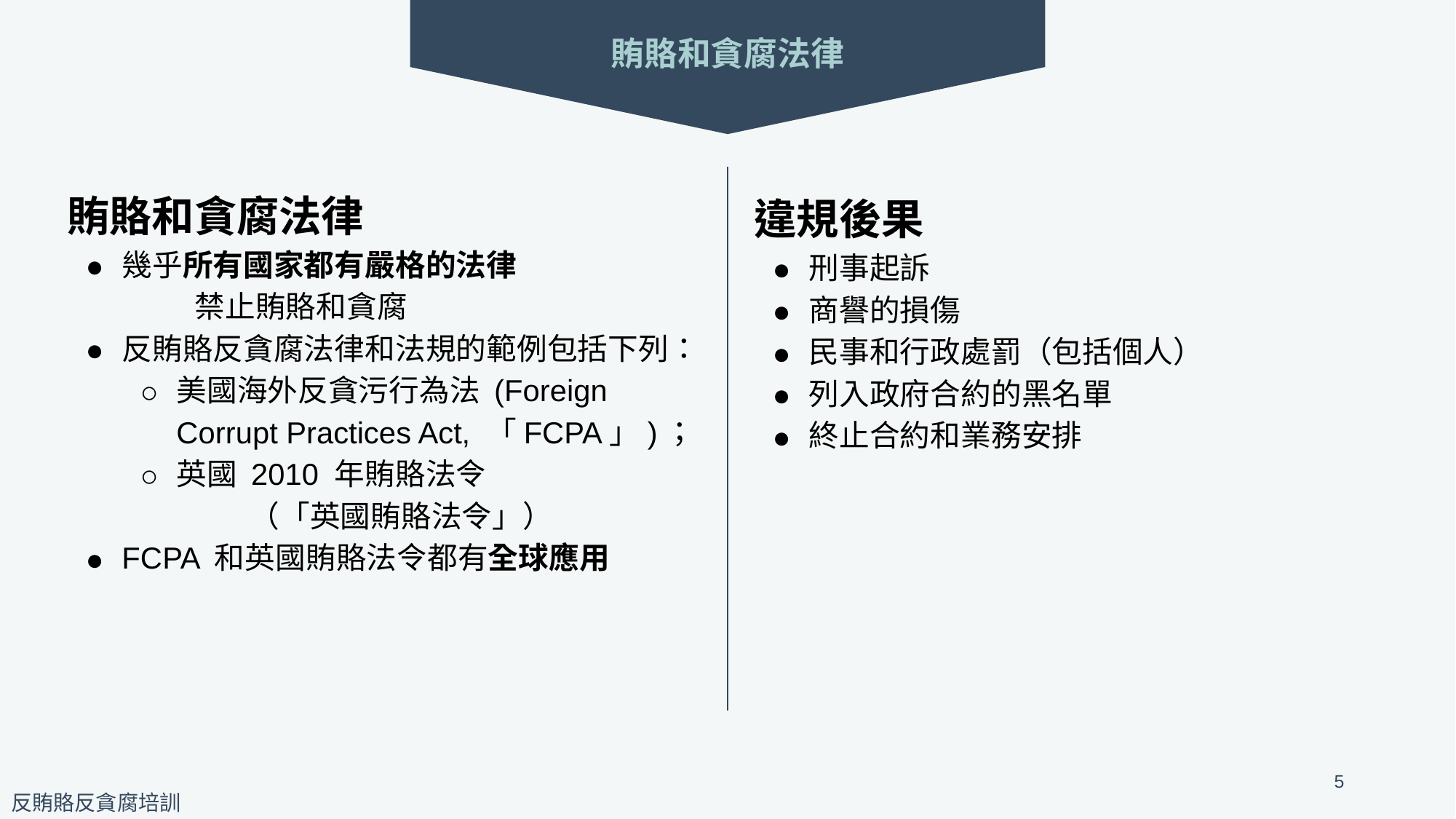

賄賂和貪腐法律
違規後果​​​
刑事起訴
商譽的損傷
民事和行政處罰（包括個人）
列入政府合約的黑名單​
終止合約和業務安排
賄賂和貪腐法律
幾乎所有國家都有嚴格的法律
	禁止賄賂和貪腐
反賄賂反貪腐法律和法規的範例包括下列：​
美國海外反貪污行為法 (Foreign Corrupt Practices Act, 「FCPA」)；
英國 2010 年賄賂法令
	（「英國賄賂法令」）
FCPA 和英國賄賂法令都有全球應用
5